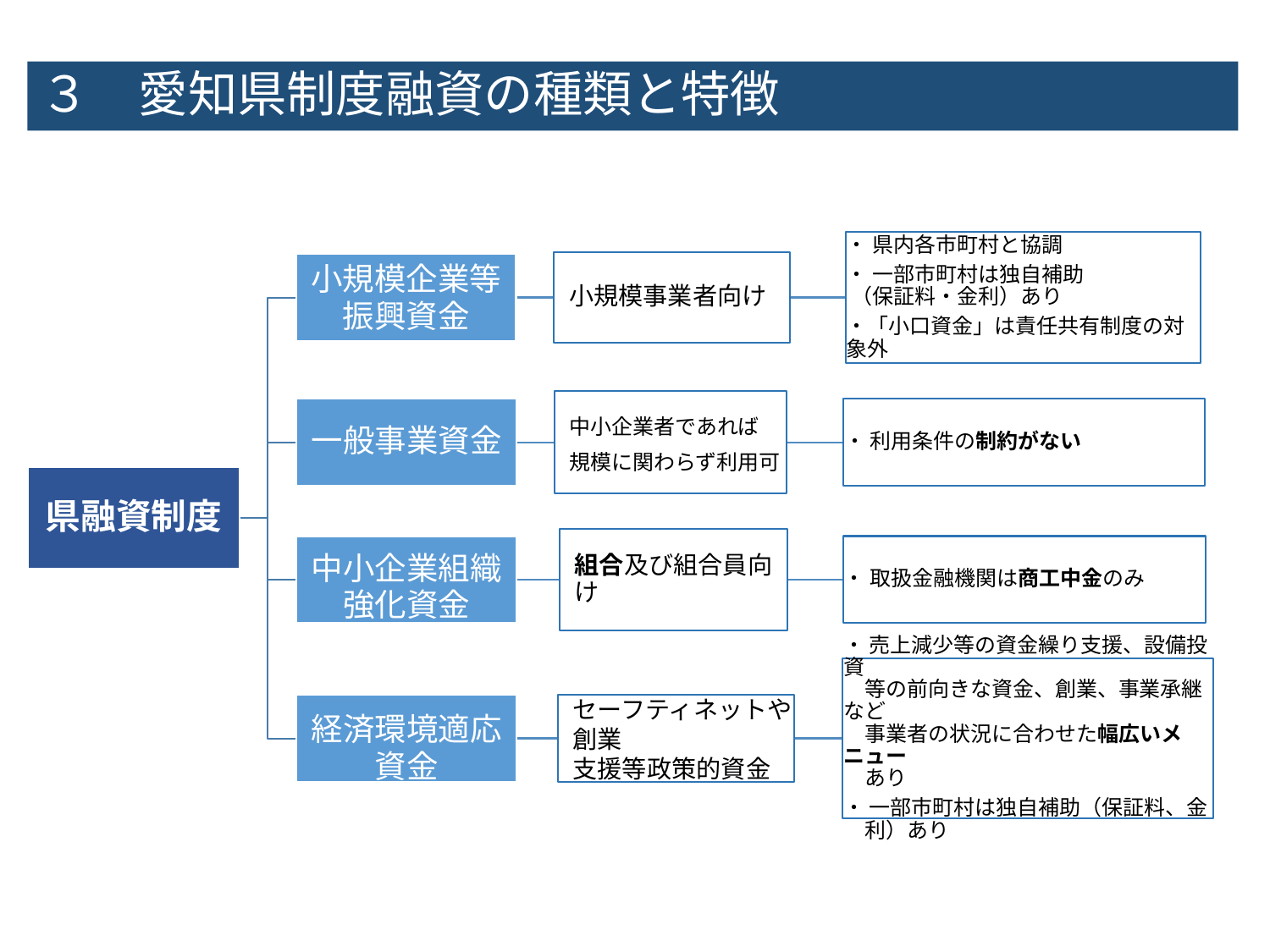

３　愛知県制度融資の種類と特徴
県融資制度
小規模企業等
振興資金
小規模事業者向け
・ 県内各市町村と協調
・ 一部市町村は独自補助
 （保証料・金利）あり
・「小口資金」は責任共有制度の対象外
一般事業資金
中小企業者であれば
規模に関わらず利用可
・ 利用条件の制約がない
中小企業組織
強化資金
組合及び組合員向け
・ 取扱金融機関は商工中金のみ
経済環境適応
資金
セーフティネットや創業
支援等政策的資金
・ 売上減少等の資金繰り支援、設備投資
　等の前向きな資金、創業、事業承継など
　事業者の状況に合わせた幅広いメニュー
　あり
・ 一部市町村は独自補助（保証料、金
　利）あり
〈特徴②〉
〈特徴①〉